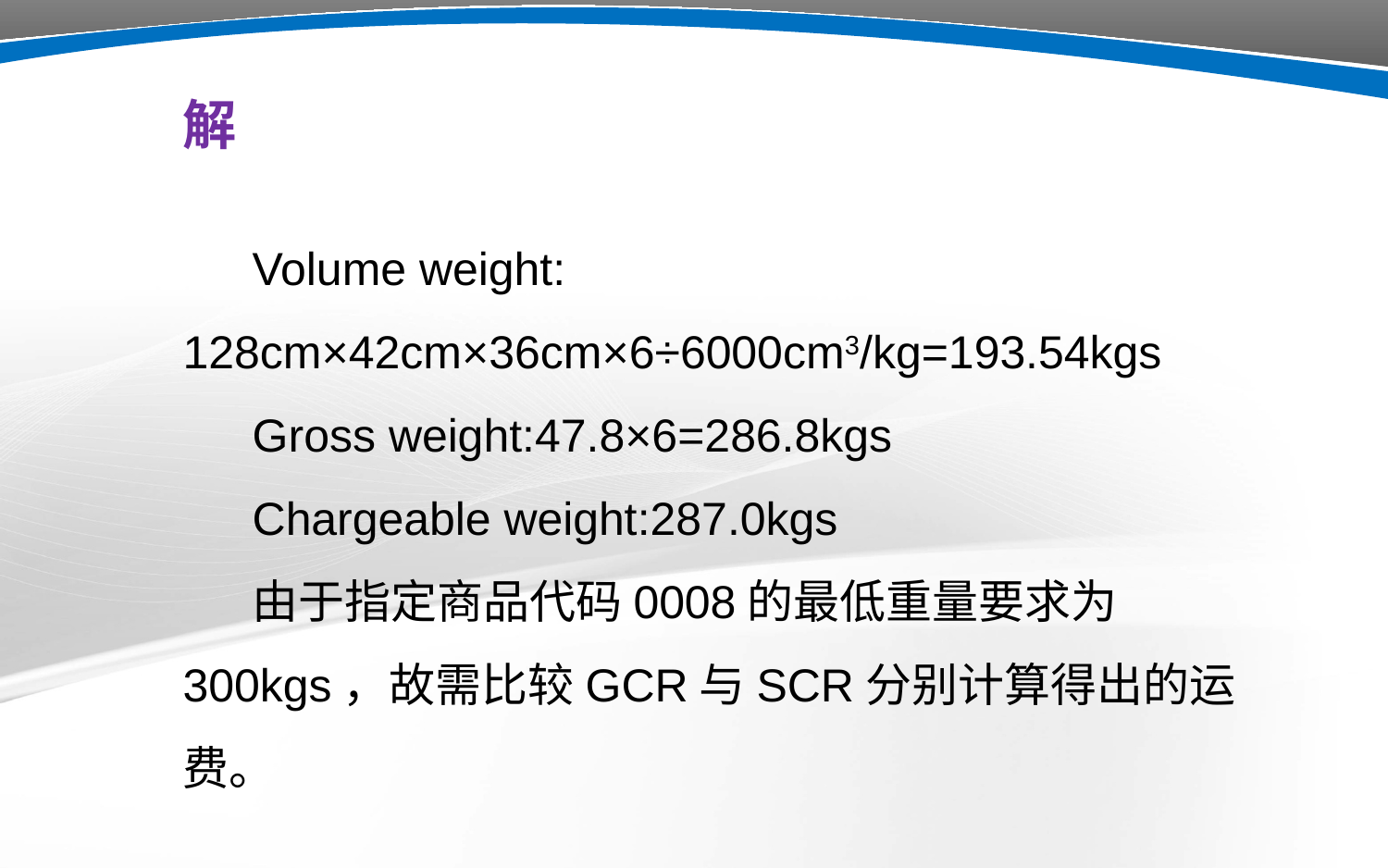

解
Volume weight: 128cm×42cm×36cm×6÷6000cm3/kg=193.54kgs
Gross weight:47.8×6=286.8kgs
Chargeable weight:287.0kgs
由于指定商品代码0008的最低重量要求为300kgs，故需比较GCR与SCR分别计算得出的运费。